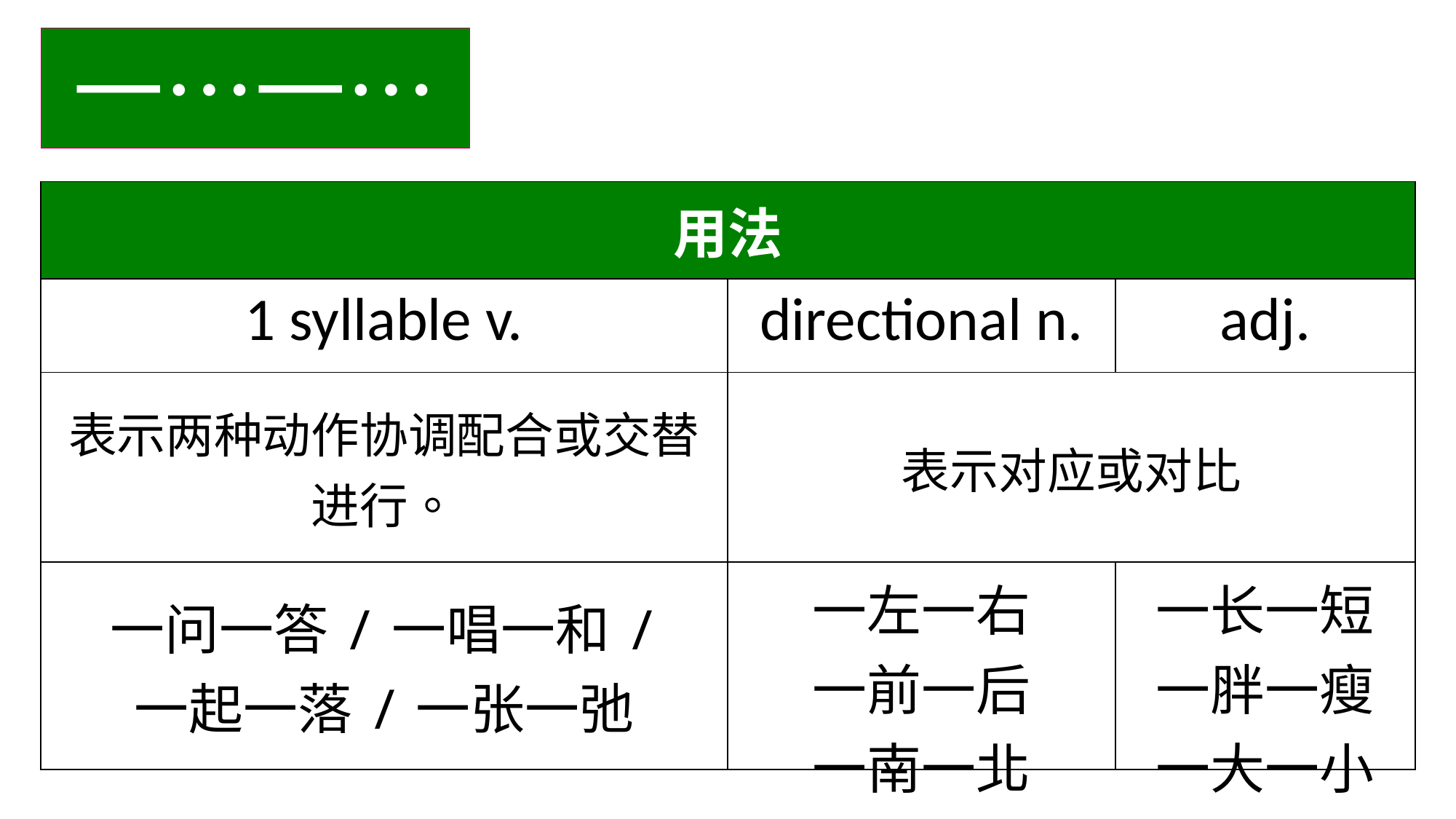

一…一…
| 用法 |  |  |
| --- | --- | --- |
| 1 syllable v. | directional n. | adj. |
| 表示两种动作协调配合或交替进行。 | 表示对应或对比 |  |
| 一问一答/一唱一和/ 一起一落/一张一弛 | 一左一右 一前一后 一南一北 | 一长一短 一胖一瘦 一大一小 |